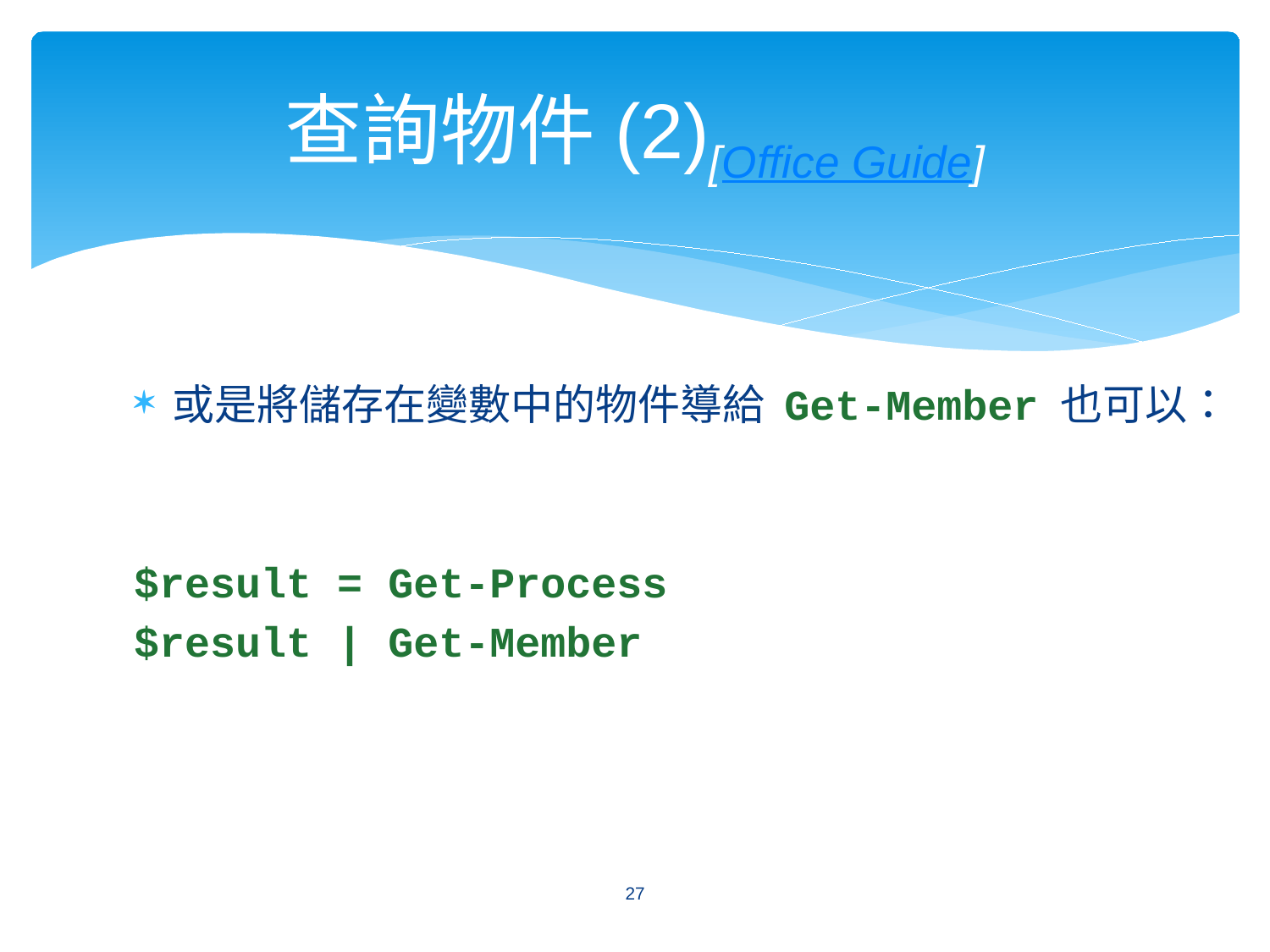

# 查詢物件(2)[Office Guide]
或是將儲存在變數中的物件導給 Get-Member 也可以：

$result = Get-Process
$result | Get-Member
27